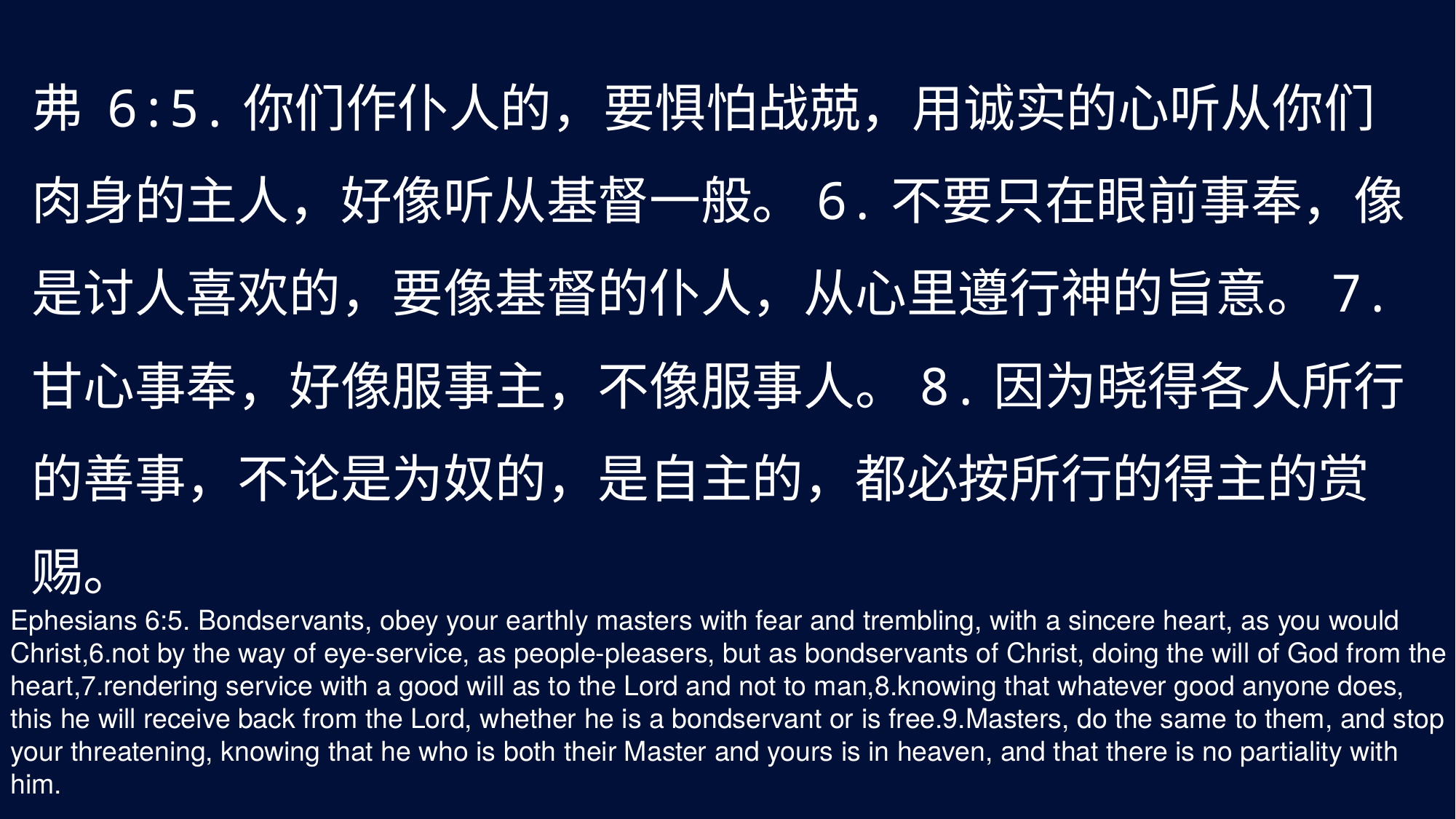

弗 6:5.你们作仆人的，要惧怕战兢，用诚实的心听从你们肉身的主人，好像听从基督一般。6.不要只在眼前事奉，像是讨人喜欢的，要像基督的仆人，从心里遵行神的旨意。7.甘心事奉，好像服事主，不像服事人。8.因为晓得各人所行的善事，不论是为奴的，是自主的，都必按所行的得主的赏赐。
Ephesians 6:5. Bondservants, obey your earthly masters with fear and trembling, with a sincere heart, as you would Christ,6.not by the way of eye-service, as people-pleasers, but as bondservants of Christ, doing the will of God from the heart,7.rendering service with a good will as to the Lord and not to man,8.knowing that whatever good anyone does, this he will receive back from the Lord, whether he is a bondservant or is free.9.Masters, do the same to them, and stop your threatening, knowing that he who is both their Master and yours is in heaven, and that there is no partiality with him.